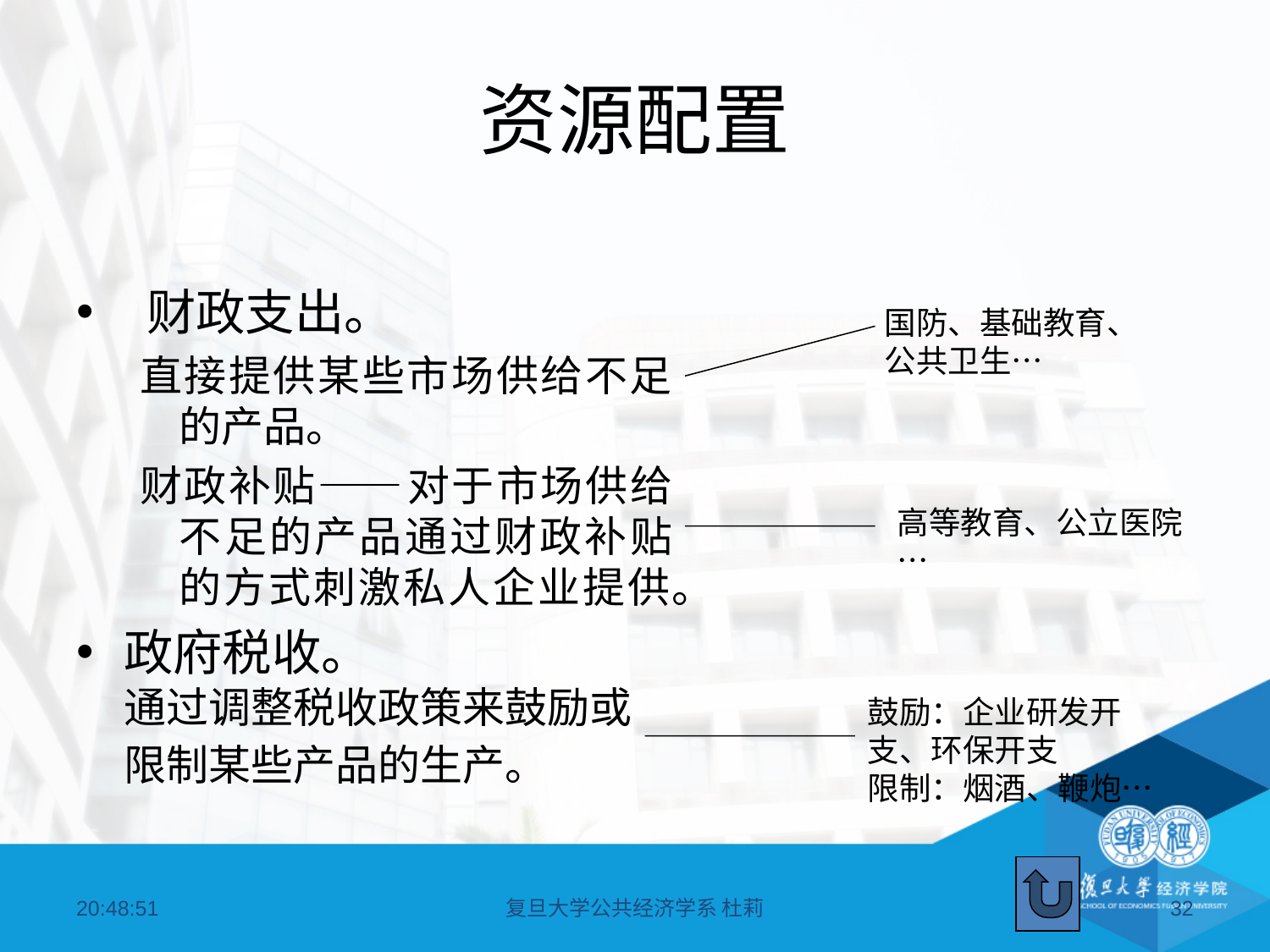

# 资源配置
 财政支出。
直接提供某些市场供给不足的产品。
财政补贴——对于市场供给不足的产品通过财政补贴的方式刺激私人企业提供。
政府税收。
通过调整税收政策来鼓励或限制某些产品的生产。

国防、基础教育、公共卫生…

高等教育、公立医院…

鼓励：企业研发开支、环保开支
限制：烟酒、鞭炮…

20:48:51
复旦大学公共经济学系 杜莉
32